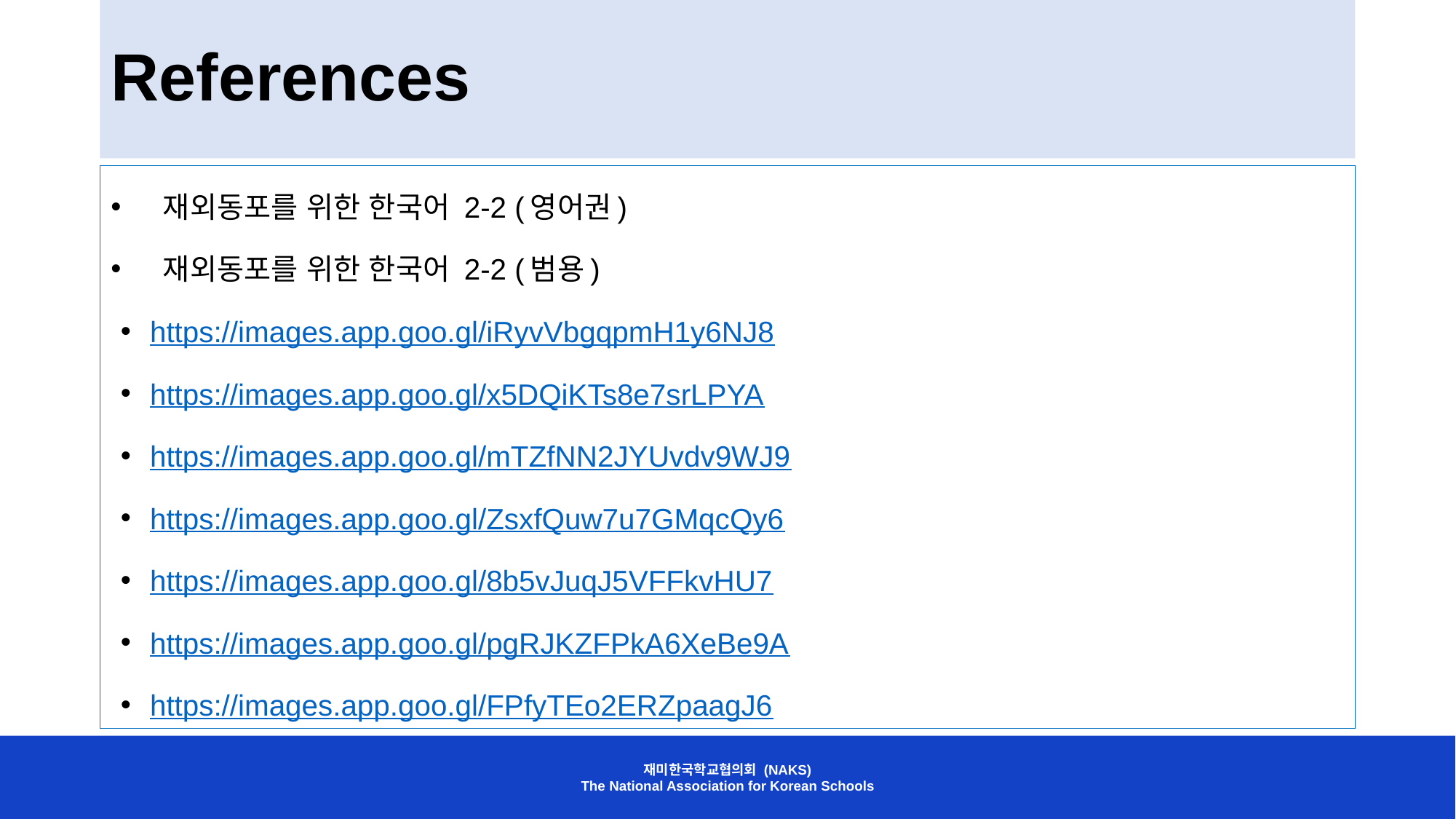

# References
재외동포를 위한 한국어 2-2 (영어권)
재외동포를 위한 한국어 2-2 (범용)
https://images.app.goo.gl/iRyvVbgqpmH1y6NJ8
https://images.app.goo.gl/x5DQiKTs8e7srLPYA
https://images.app.goo.gl/mTZfNN2JYUvdv9WJ9
https://images.app.goo.gl/ZsxfQuw7u7GMqcQy6
https://images.app.goo.gl/8b5vJuqJ5VFFkvHU7
https://images.app.goo.gl/pgRJKZFPkA6XeBe9A
https://images.app.goo.gl/FPfyTEo2ERZpaagJ6

재미한국학교협의회 (NAKS)
The National Association for Korean Schools